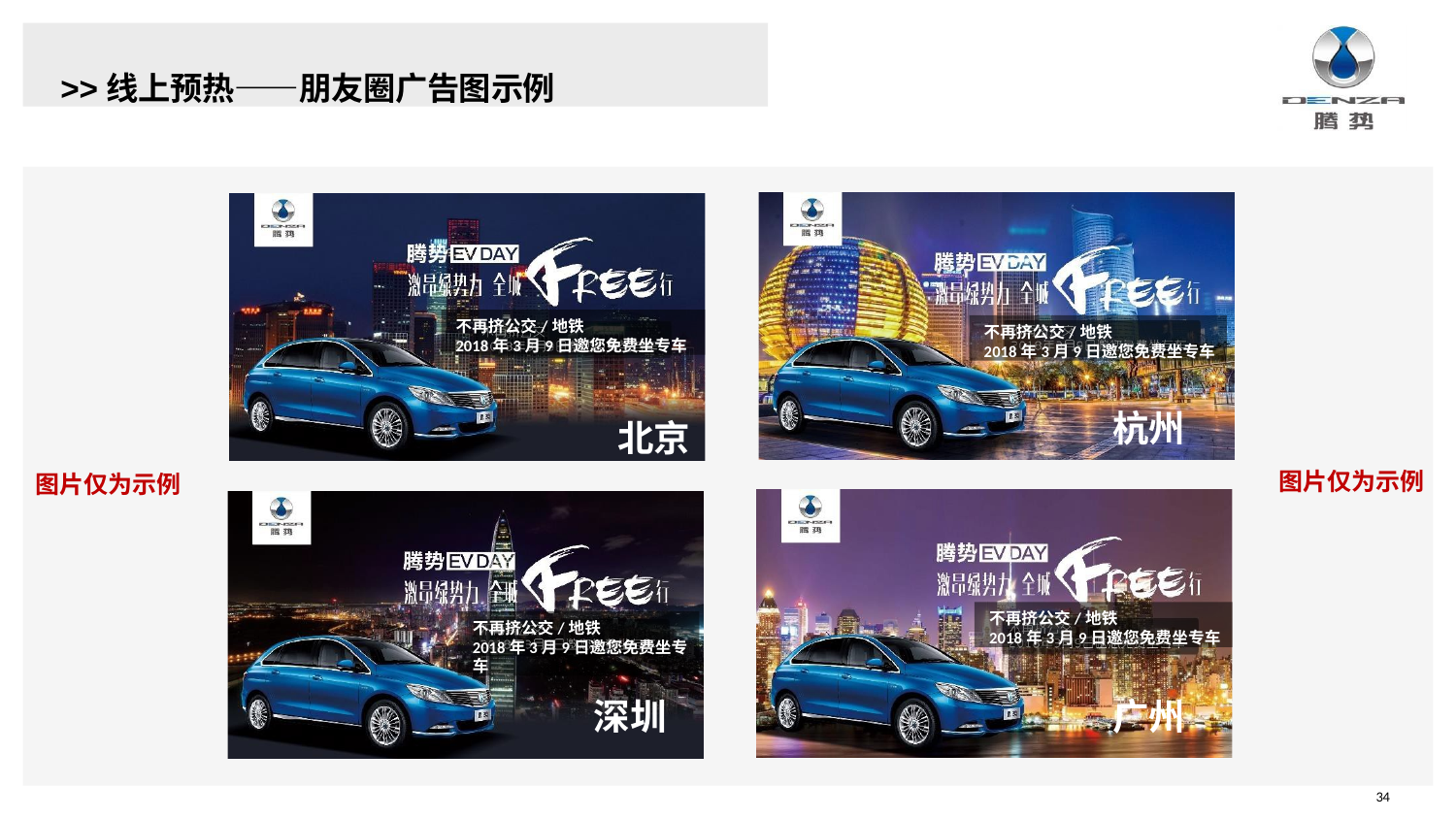

>>线上预热——朋友圈广告图示例

不再挤公交/地铁
2018年3月9日邀您免费坐专车
不再挤公交/地铁
2018年3月9日邀您免费坐专车
杭州
北京
图片仅为示例
图片仅为示例

不再挤公交/地铁
2018年3月9日邀您免费坐专车
不再挤公交/地铁
2018年3月9日邀您免费坐专车
深圳
广州
34